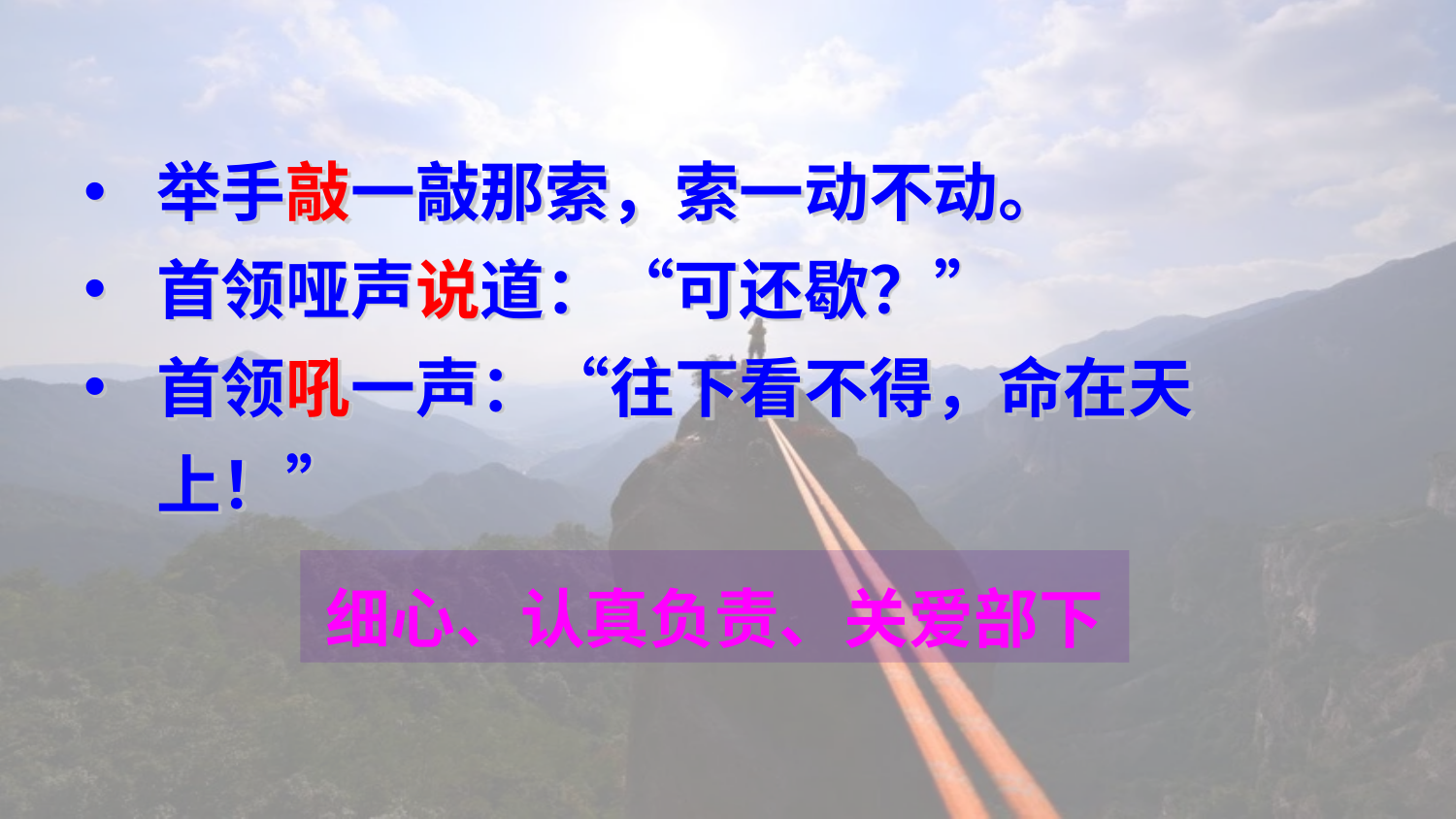

举手敲一敲那索，索一动不动。
首领哑声说道：“可还歇？”
首领吼一声：“往下看不得，命在天上！”
细心、认真负责、关爱部下